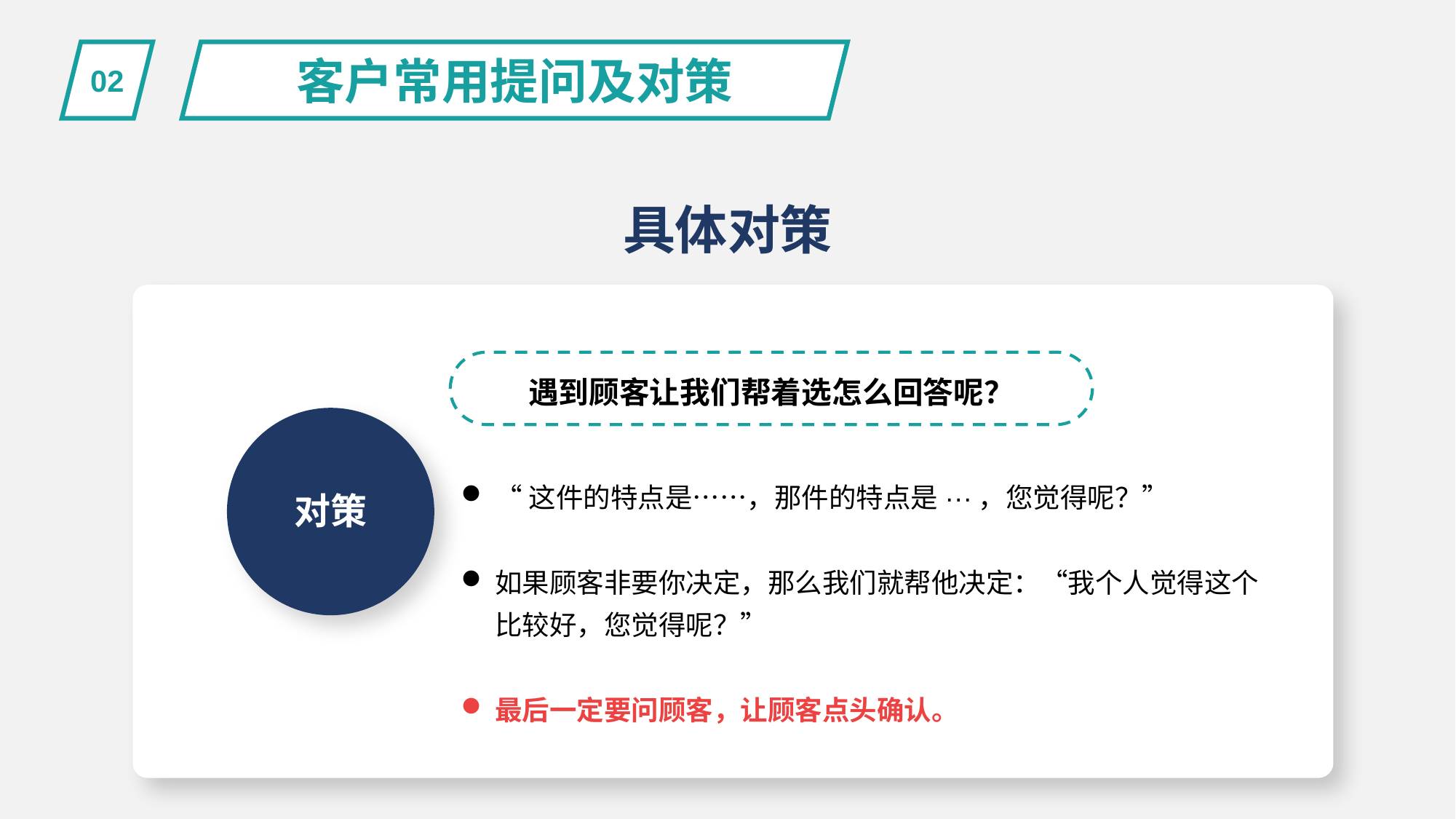

02
客户常用提问及对策
具体对策

遇到顾客让我们帮着选怎么回答呢？

对策
“这件的特点是……，那件的特点是···，您觉得呢？”

如果顾客非要你决定，那么我们就帮他决定：“我个人觉得这个比较好，您觉得呢？”

最后一定要问顾客，让顾客点头确认。